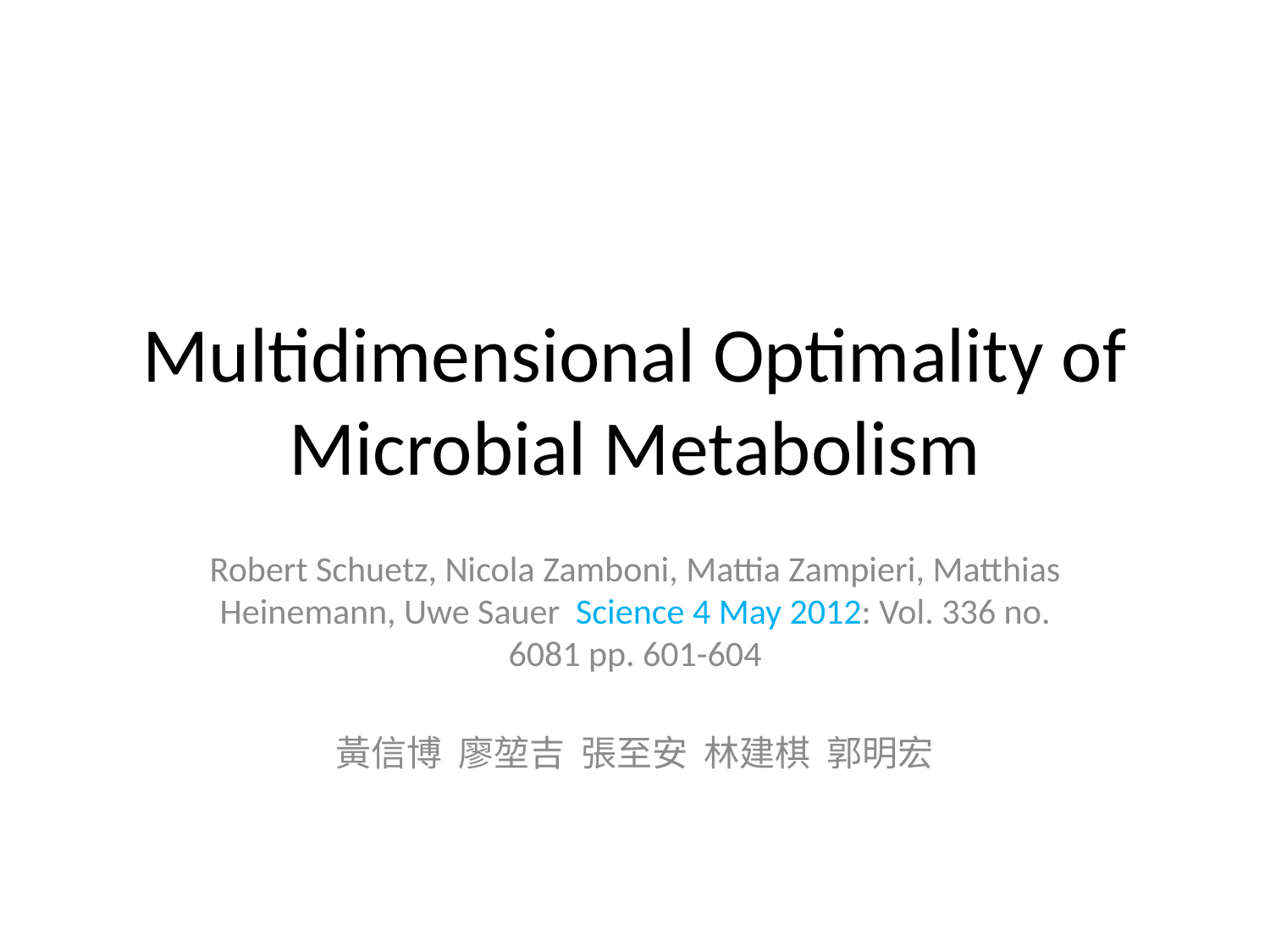

# Multidimensional Optimality of Microbial Metabolism
Robert Schuetz, Nicola Zamboni, Mattia Zampieri, Matthias Heinemann, Uwe Sauer  Science 4 May 2012: Vol. 336 no. 6081 pp. 601-604

黃信博  廖堃吉  張至安  林建棋  郭明宏